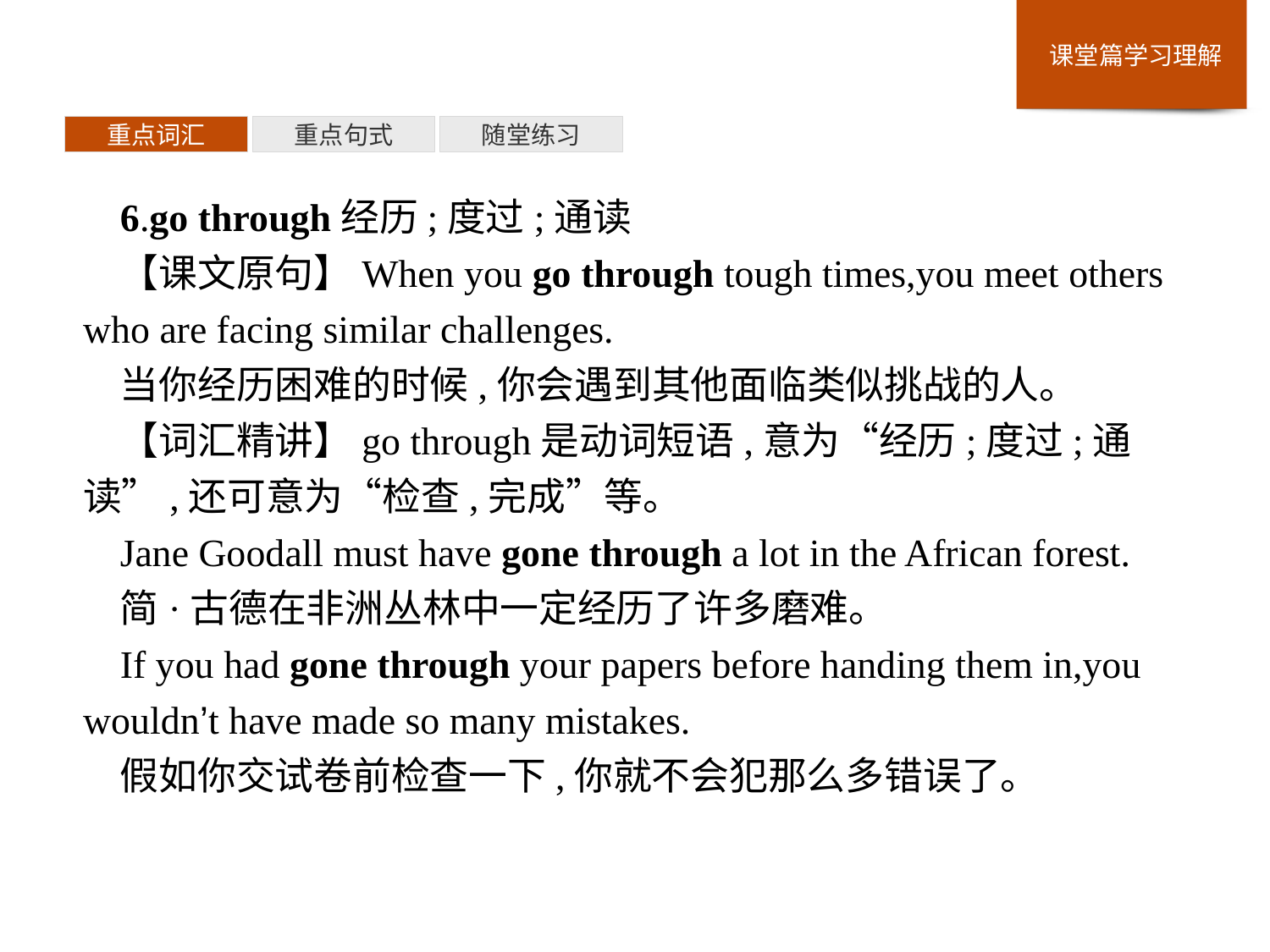

重点词汇
重点句式
随堂练习
6.go through经历;度过;通读
【课文原句】When you go through tough times,you meet others who are facing similar challenges.
当你经历困难的时候,你会遇到其他面临类似挑战的人。
【词汇精讲】go through是动词短语,意为“经历;度过;通读”,还可意为“检查,完成”等。
Jane Goodall must have gone through a lot in the African forest.
简·古德在非洲丛林中一定经历了许多磨难。
If you had gone through your papers before handing them in,you wouldn’t have made so many mistakes.
假如你交试卷前检查一下,你就不会犯那么多错误了。